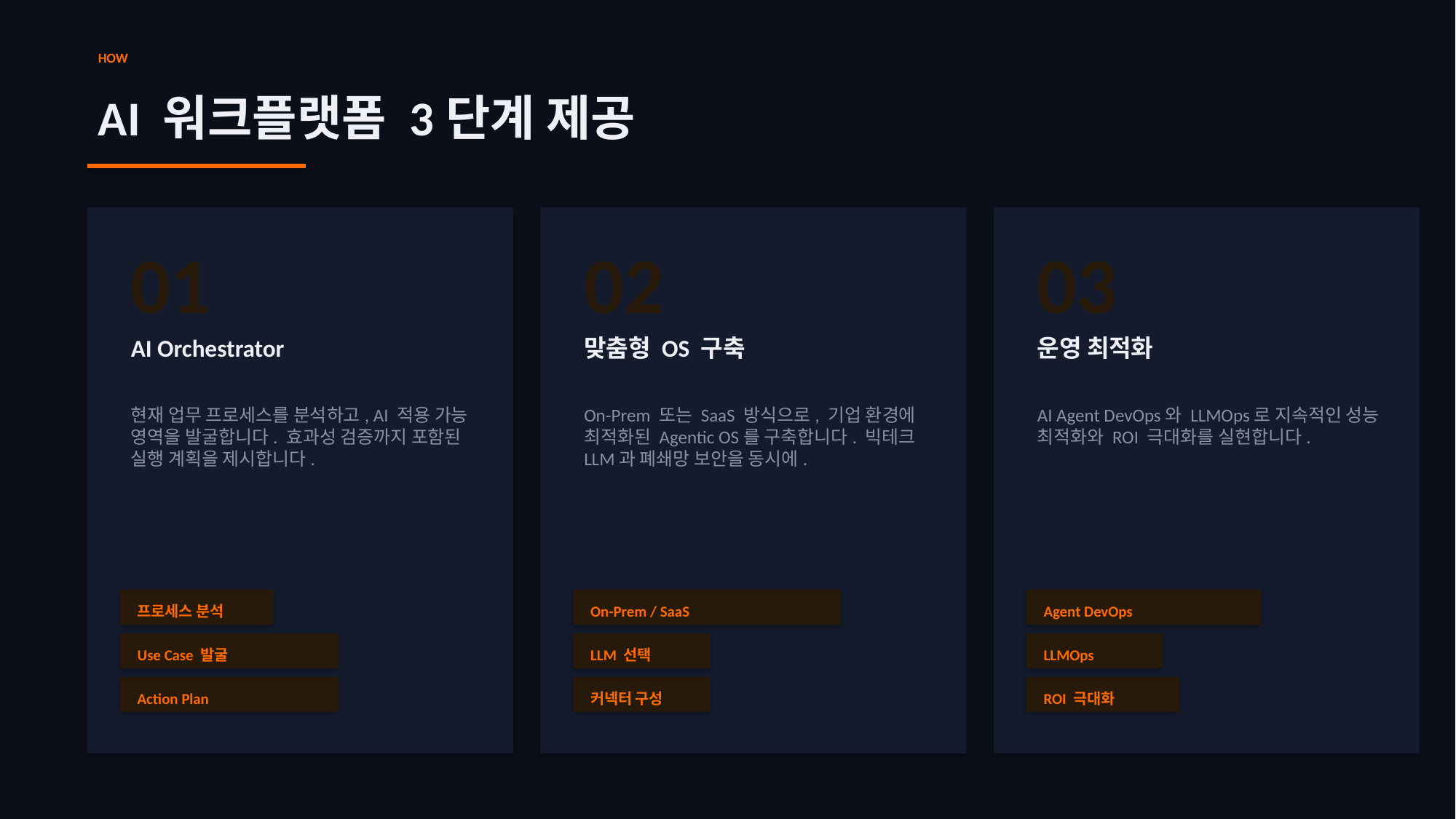

HOW
AI 워크플랫폼 3단계 제공

01
02
03
AI Orchestrator
맞춤형 OS 구축
운영 최적화
현재 업무 프로세스를 분석하고, AI 적용 가능 영역을 발굴합니다. 효과성 검증까지 포함된 실행 계획을 제시합니다.
On-Prem 또는 SaaS 방식으로, 기업 환경에 최적화된 Agentic OS를 구축합니다. 빅테크 LLM과 폐쇄망 보안을 동시에.
AI Agent DevOps와 LLMOps로 지속적인 성능 최적화와 ROI 극대화를 실현합니다.

프로세스 분석
On-Prem / SaaS
Agent DevOps

Use Case 발굴
LLM 선택
LLMOps

Action Plan
커넥터 구성
ROI 극대화